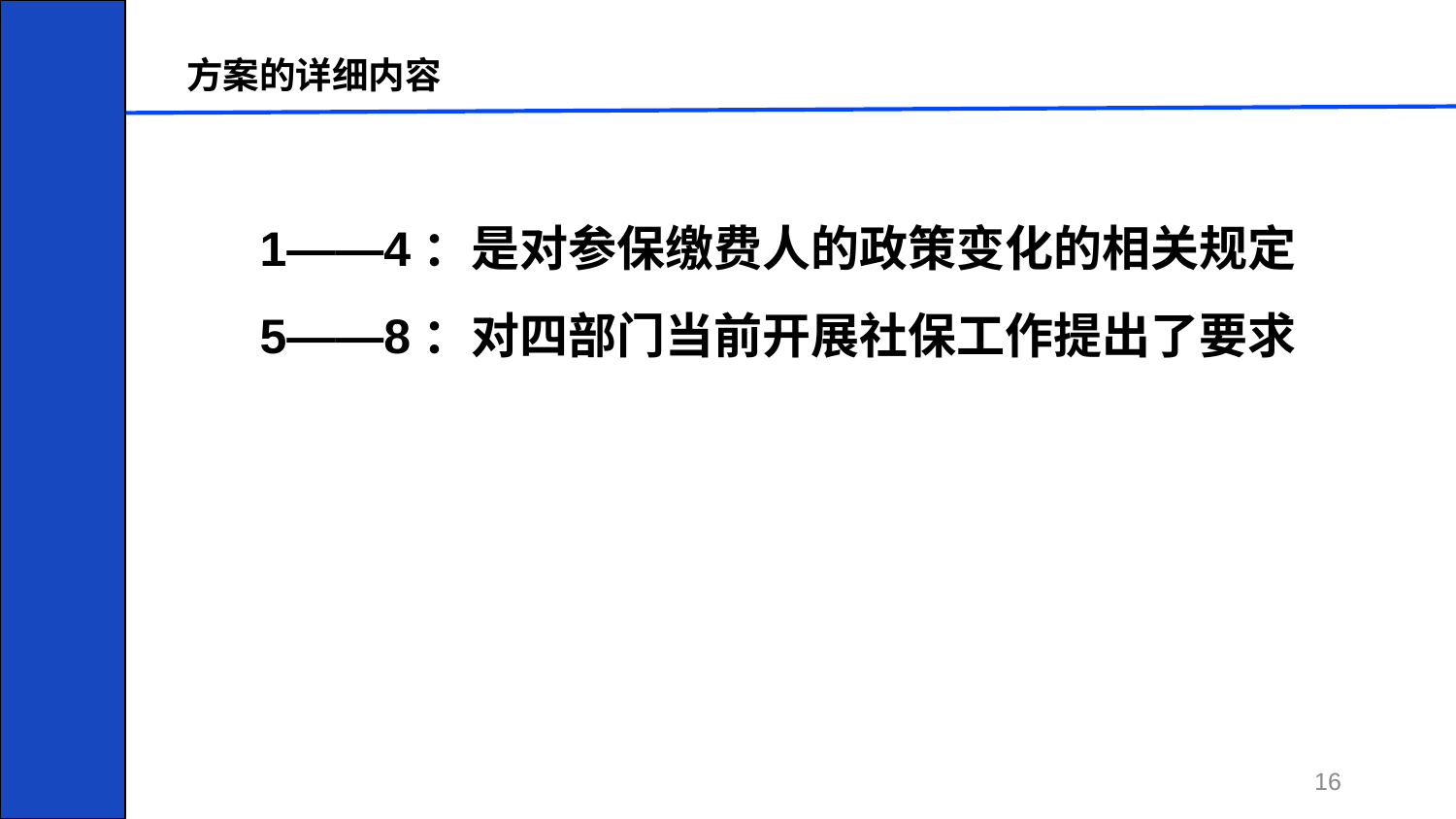

河 南 省 国 家 税 务 局                                                                                                                                                                                                 HE NAN PROVINCIAL OFFICE,SAT
方案的详细内容

1——4：是对参保缴费人的政策变化的相关规定
5——8：对四部门当前开展社保工作提出了要求

16
*